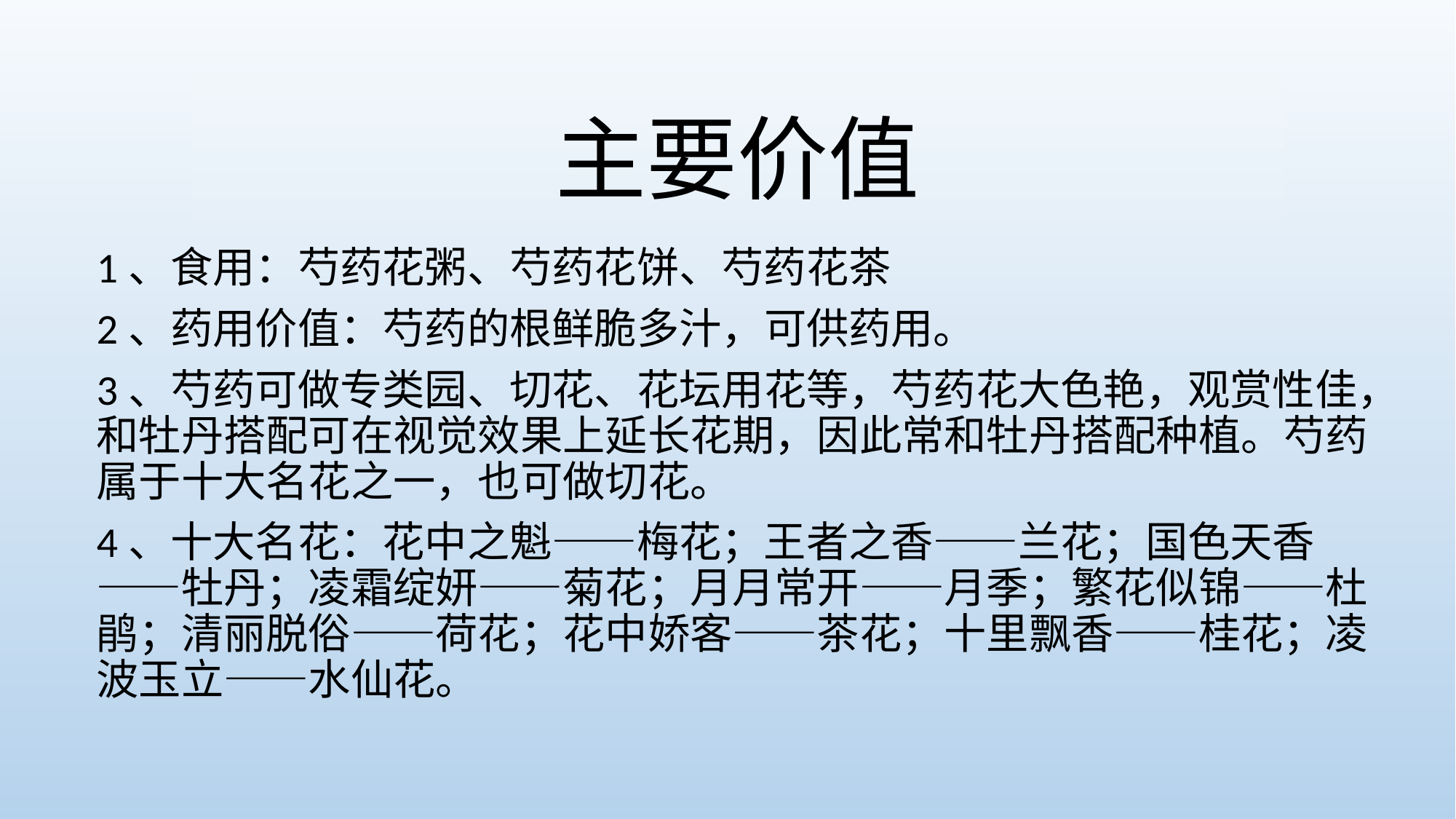

# 主要价值
1、食用：芍药花粥、芍药花饼、芍药花茶
2、药用价值：芍药的根鲜脆多汁，可供药用。
3、芍药可做专类园、切花、花坛用花等，芍药花大色艳，观赏性佳，和牡丹搭配可在视觉效果上延长花期，因此常和牡丹搭配种植。芍药属于十大名花之一，也可做切花。
4、十大名花：花中之魁——梅花；王者之香——兰花；国色天香——牡丹；凌霜绽妍——菊花；月月常开——月季；繁花似锦——杜鹃；清丽脱俗——荷花；花中娇客——茶花；十里飘香——桂花；凌波玉立——水仙花。